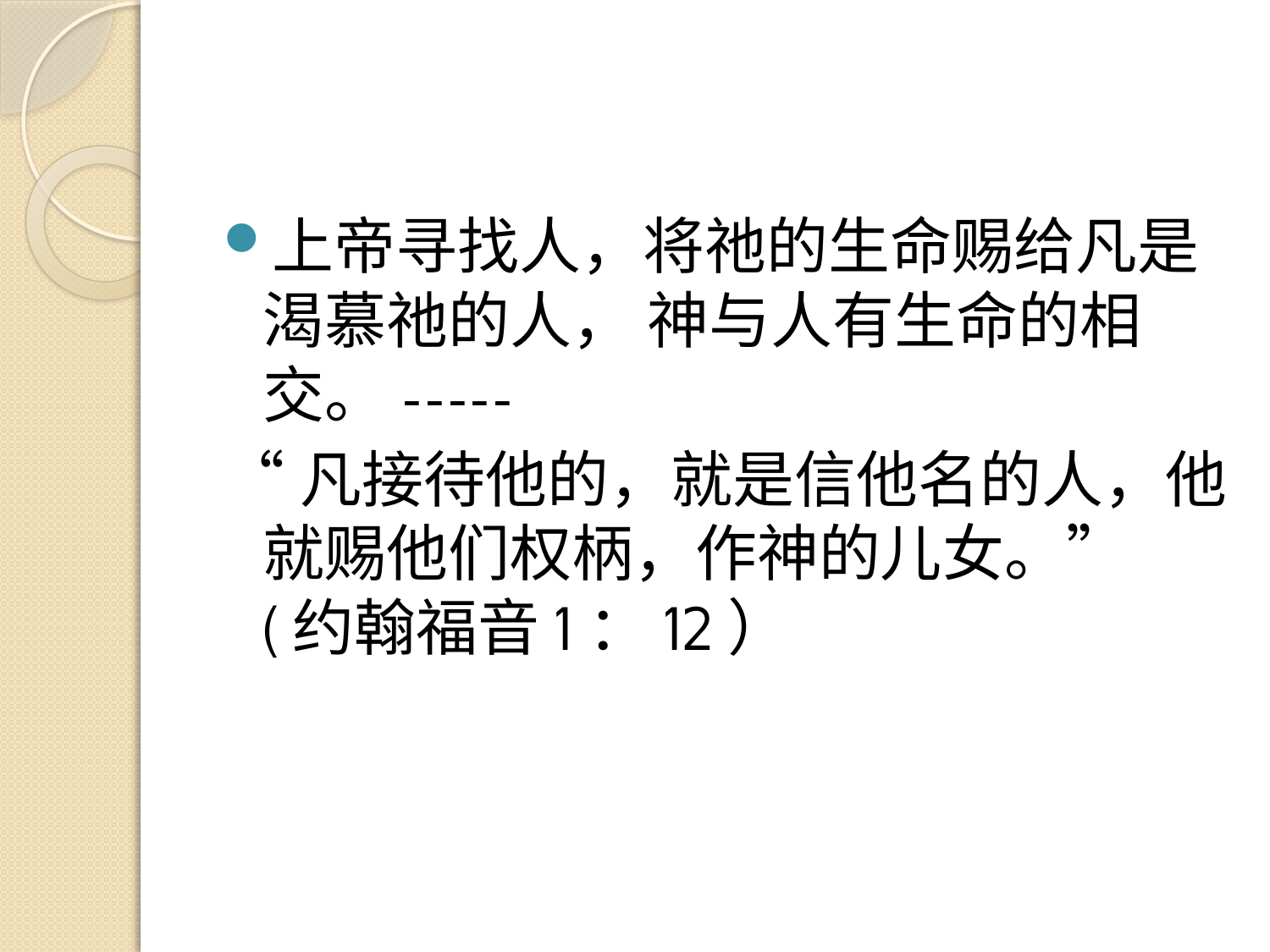

#
上帝寻找人，将祂的生命赐给凡是渴慕祂的人， 神与人有生命的相交。-----
“凡接待他的，就是信他名的人，他就赐他们权柄，作神的儿女。” (约翰福音1：12）